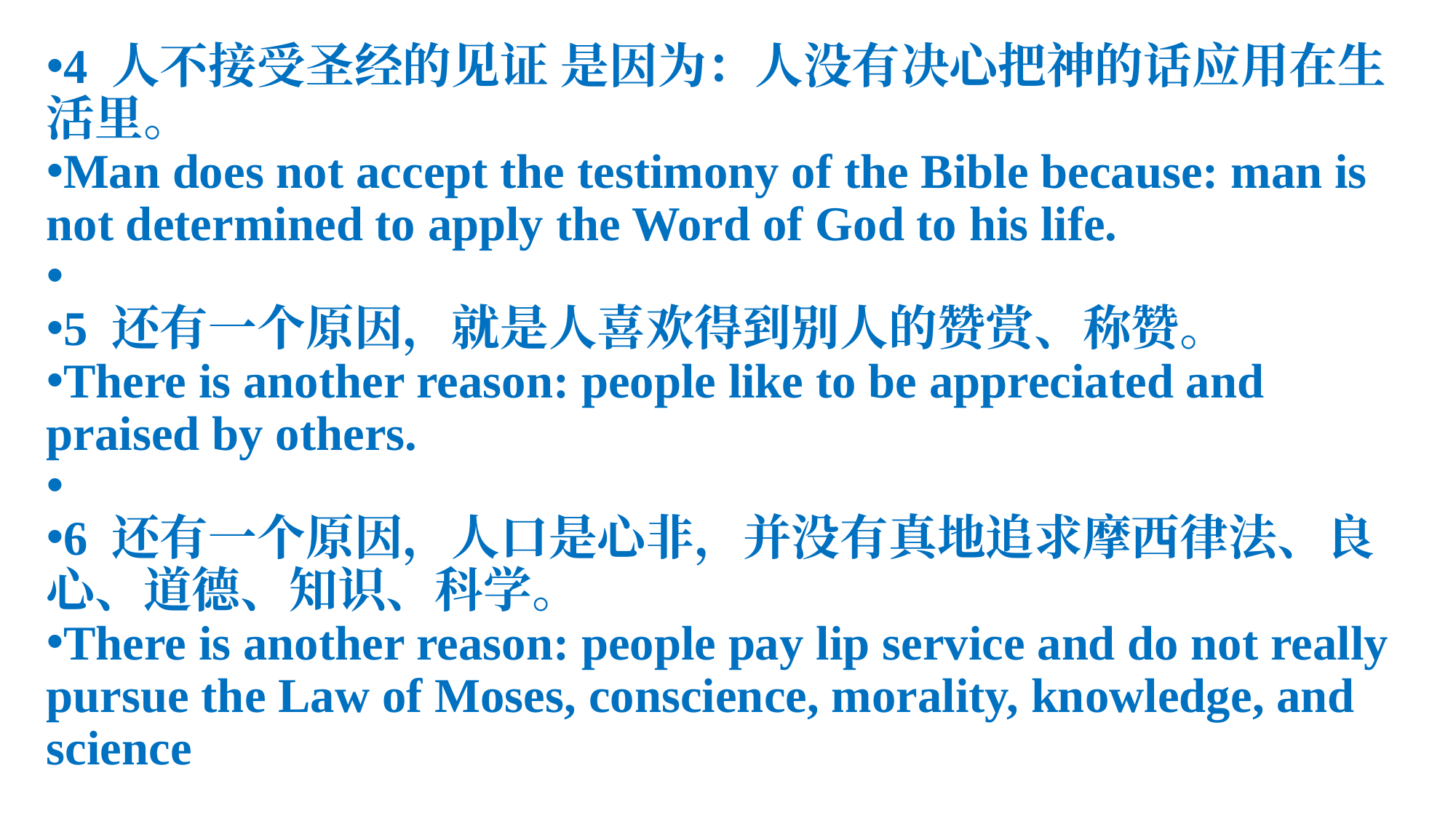

4 人不接受圣经的见证 是因为：人没有决心把神的话应用在生活里。
Man does not accept the testimony of the Bible because: man is not determined to apply the Word of God to his life.

5 还有一个原因，就是人喜欢得到别人的赞赏、称赞。
There is another reason: people like to be appreciated and praised by others.

6 还有一个原因，人口是心非，并没有真地追求摩西律法、良心、道德、知识、科学。
There is another reason: people pay lip service and do not really pursue the Law of Moses, conscience, morality, knowledge, and science